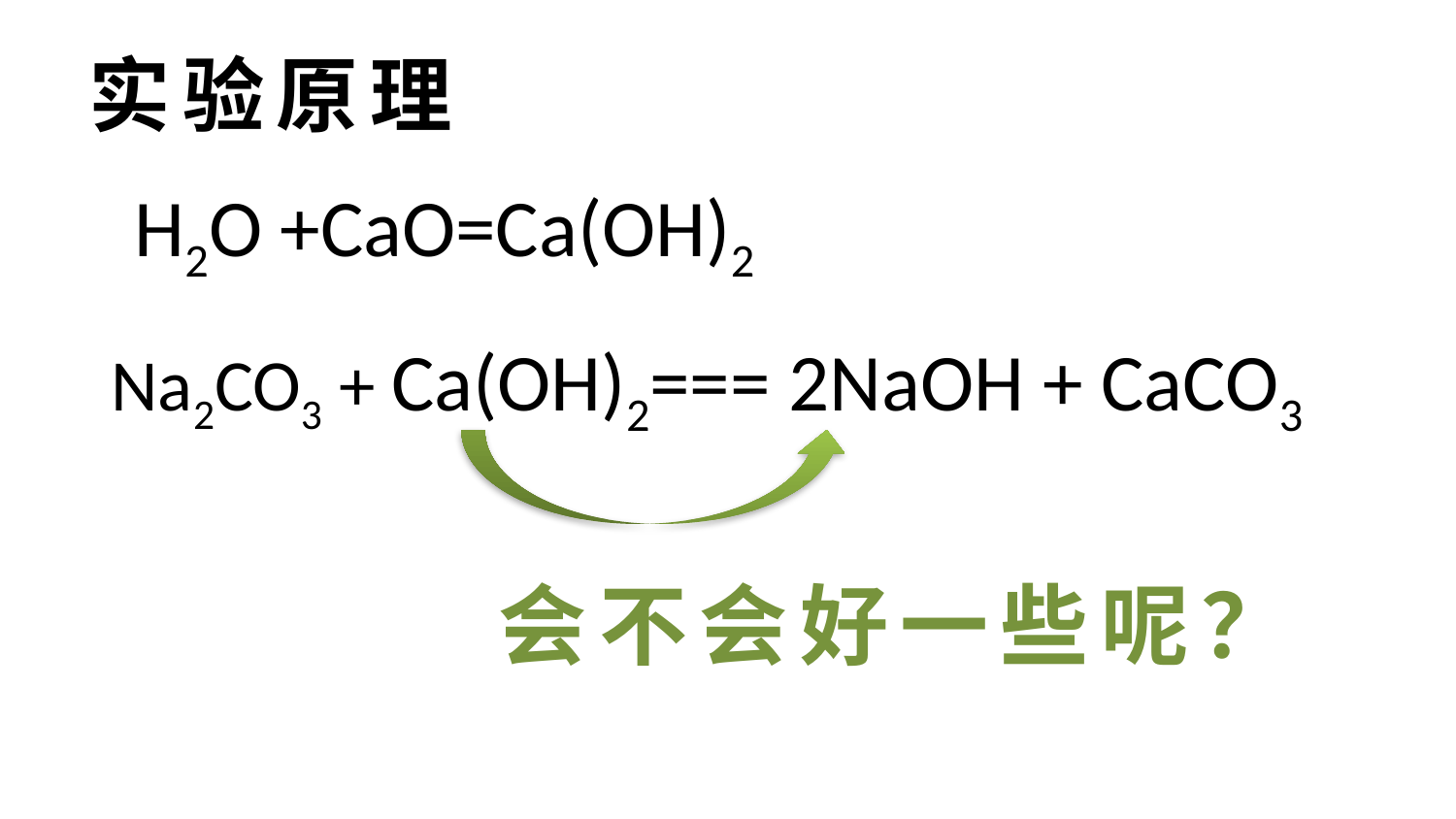

实验原理
H2O +CaO=Ca(OH)2
Na2CO3 + Ca(OH)2=== 2NaOH + CaCO3

会不会好一些呢？